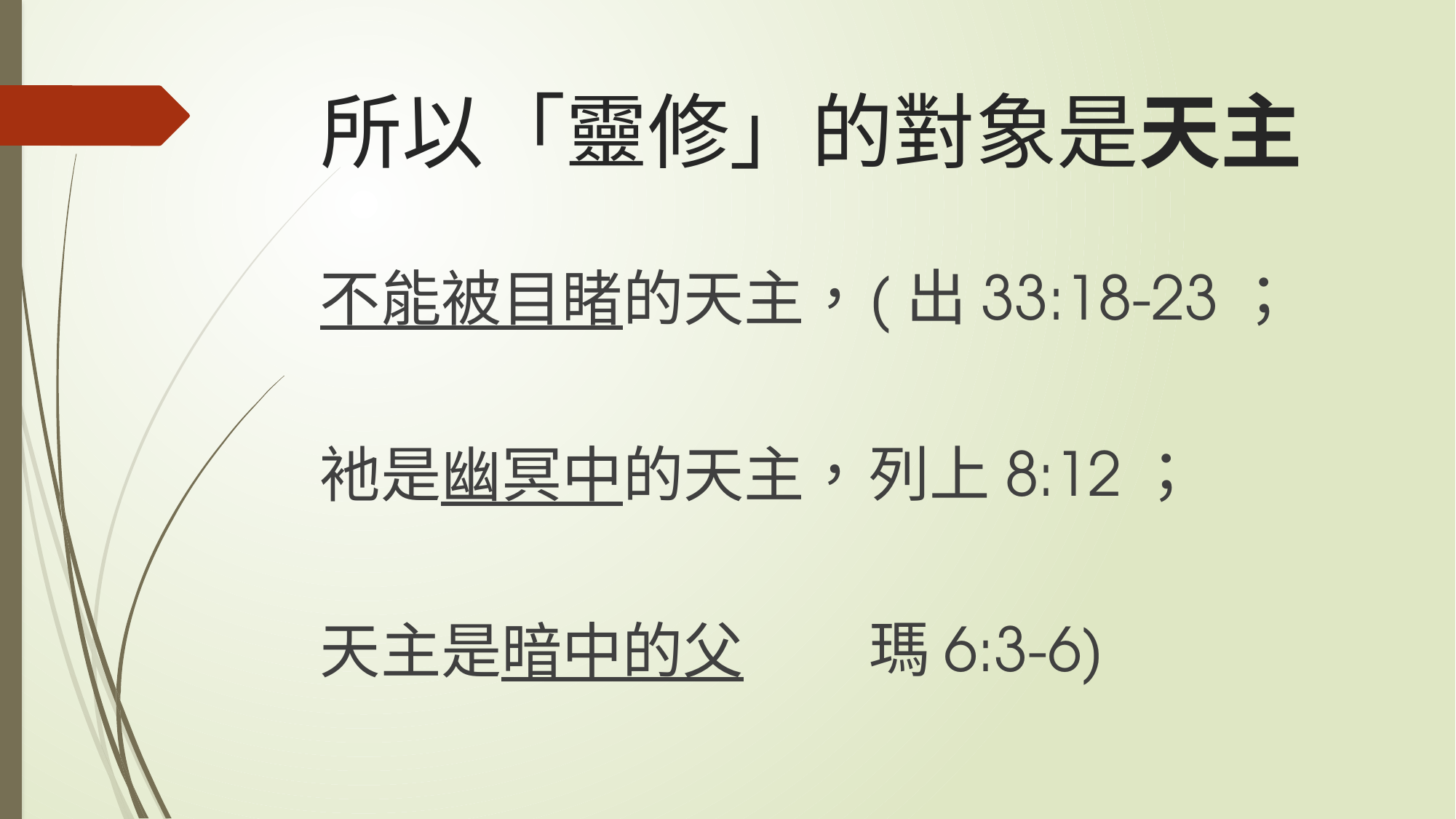

# 所以「靈修」的對象是天主
(出33:18-23；

列上8:12；

瑪6:3-6)
不能被目睹的天主，

衪是幽冥中的天主，

天主是暗中的父